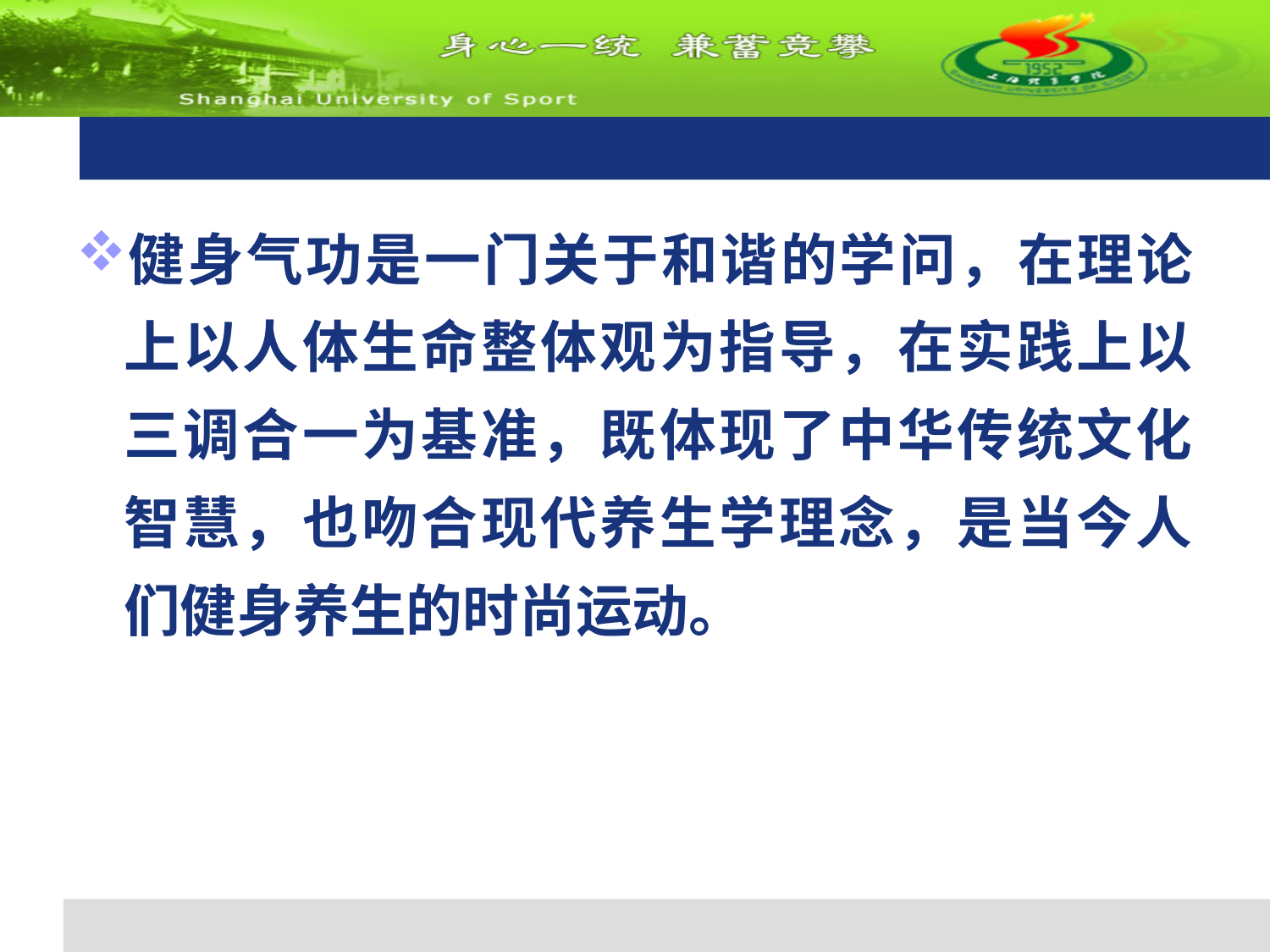

#
健身气功是一门关于和谐的学问，在理论上以人体生命整体观为指导，在实践上以三调合一为基准，既体现了中华传统文化智慧，也吻合现代养生学理念，是当今人们健身养生的时尚运动。